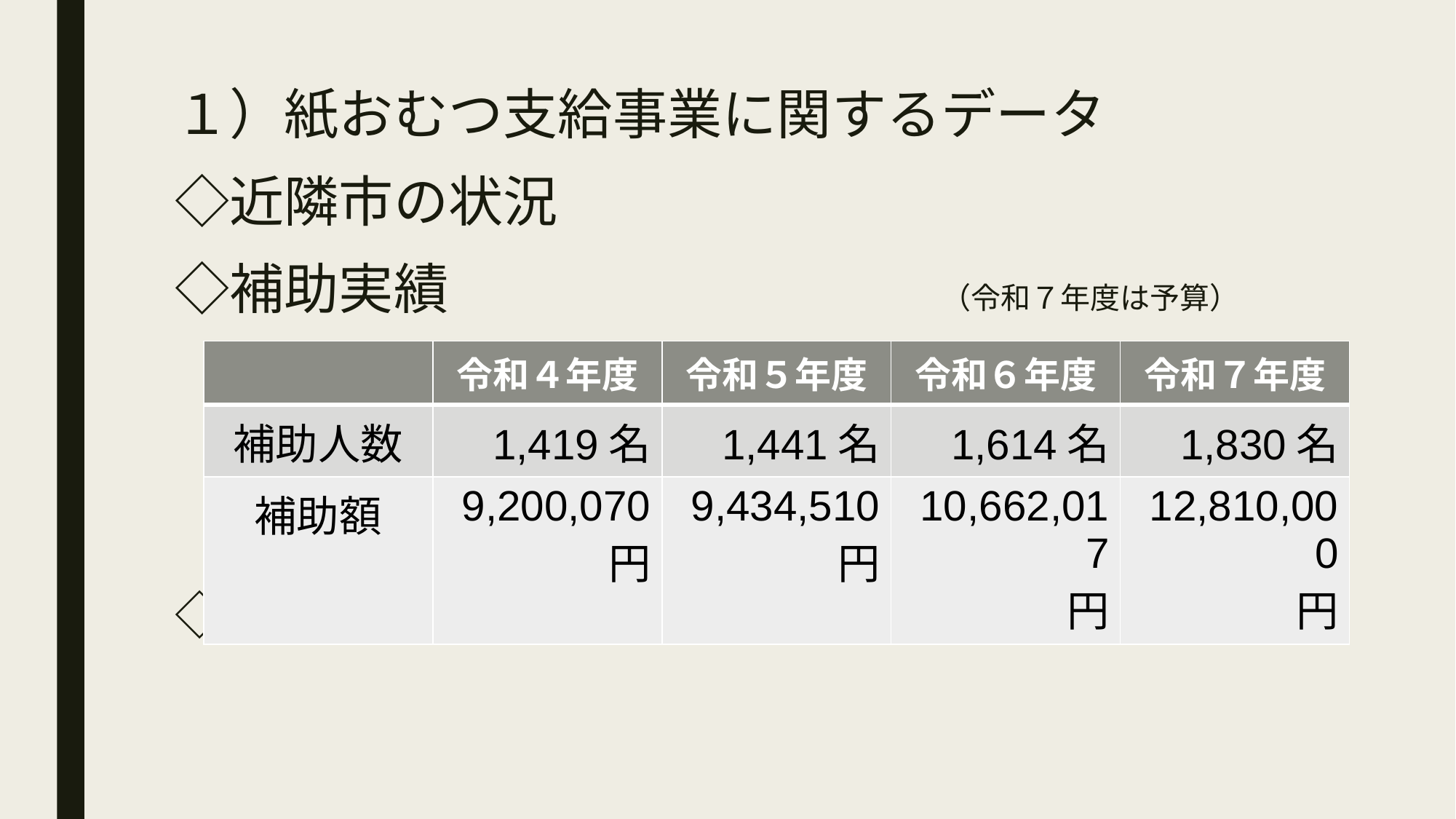

# １）紙おむつ支給事業に関するデータ ◇近隣市の状況 ◇補助実績　　　　　　　　　（令和７年度は予算） ◇介護保険料増加見込み　年額190円/月額15.8円
|  | 令和４年度 | 令和５年度 | 令和６年度 | 令和７年度 |
| --- | --- | --- | --- | --- |
| 補助人数 | 1,419名 | 1,441名 | 1,614名 | 1,830名 |
| 補助額 | 9,200,070 円 | 9,434,510 円 | 10,662,017 円 | 12,810,000 円 |